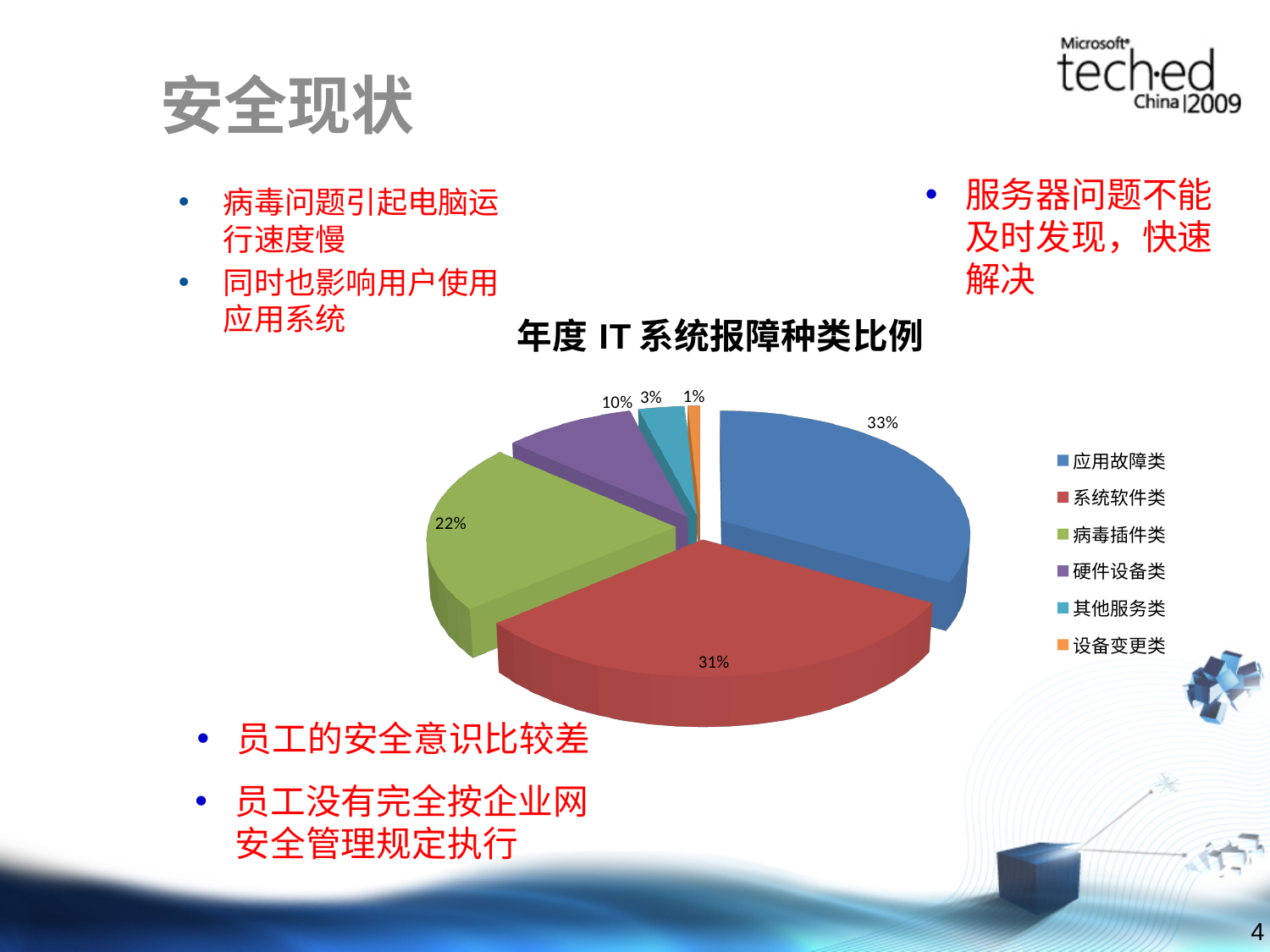

# 安全现状
服务器问题不能及时发现，快速解决
病毒问题引起电脑运行速度慢
同时也影响用户使用应用系统

[unsupported chart]

员工的安全意识比较差
员工没有完全按企业网安全管理规定执行
4